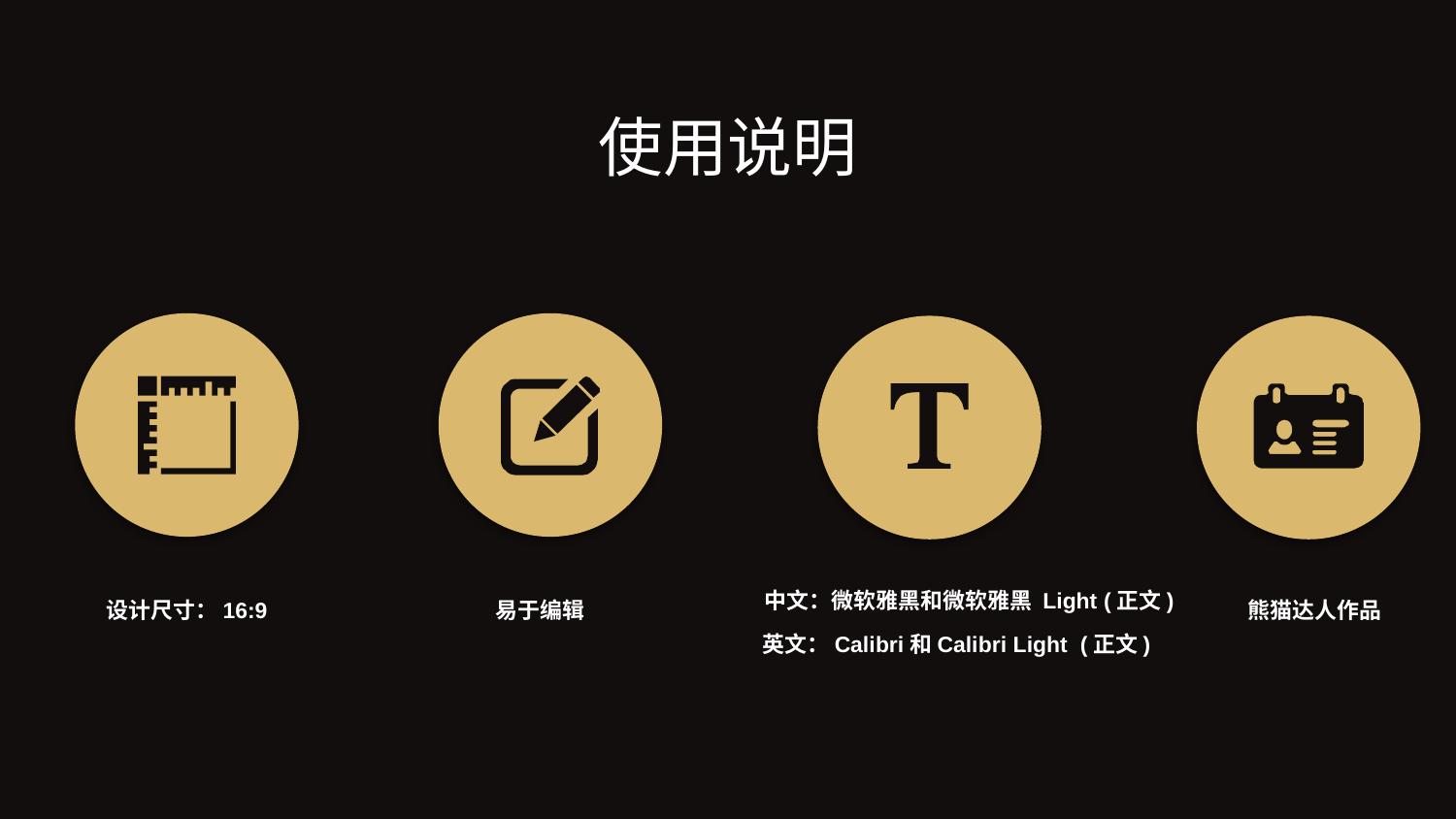

使用说明

中文：微软雅黑和微软雅黑 Light (正文)
设计尺寸：16:9
易于编辑
熊猫达人作品
英文：Calibri和Calibri Light  (正文)